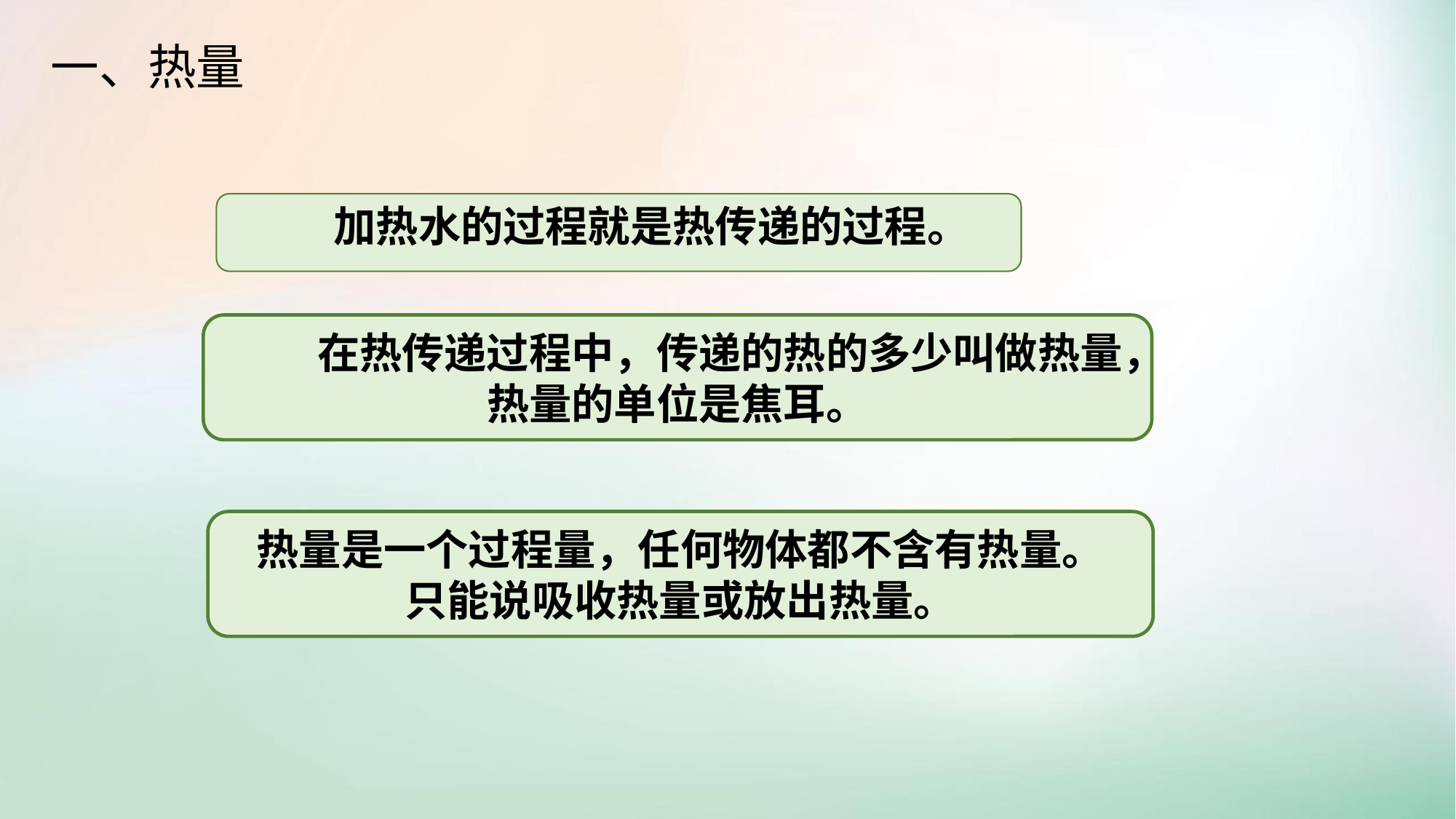

一、热量

加热水的过程就是热传递的过程。
　　在热传递过程中，传递的热的多少叫做热量，热量的单位是焦耳。
热量是一个过程量，任何物体都不含有热量。
只能说吸收热量或放出热量。